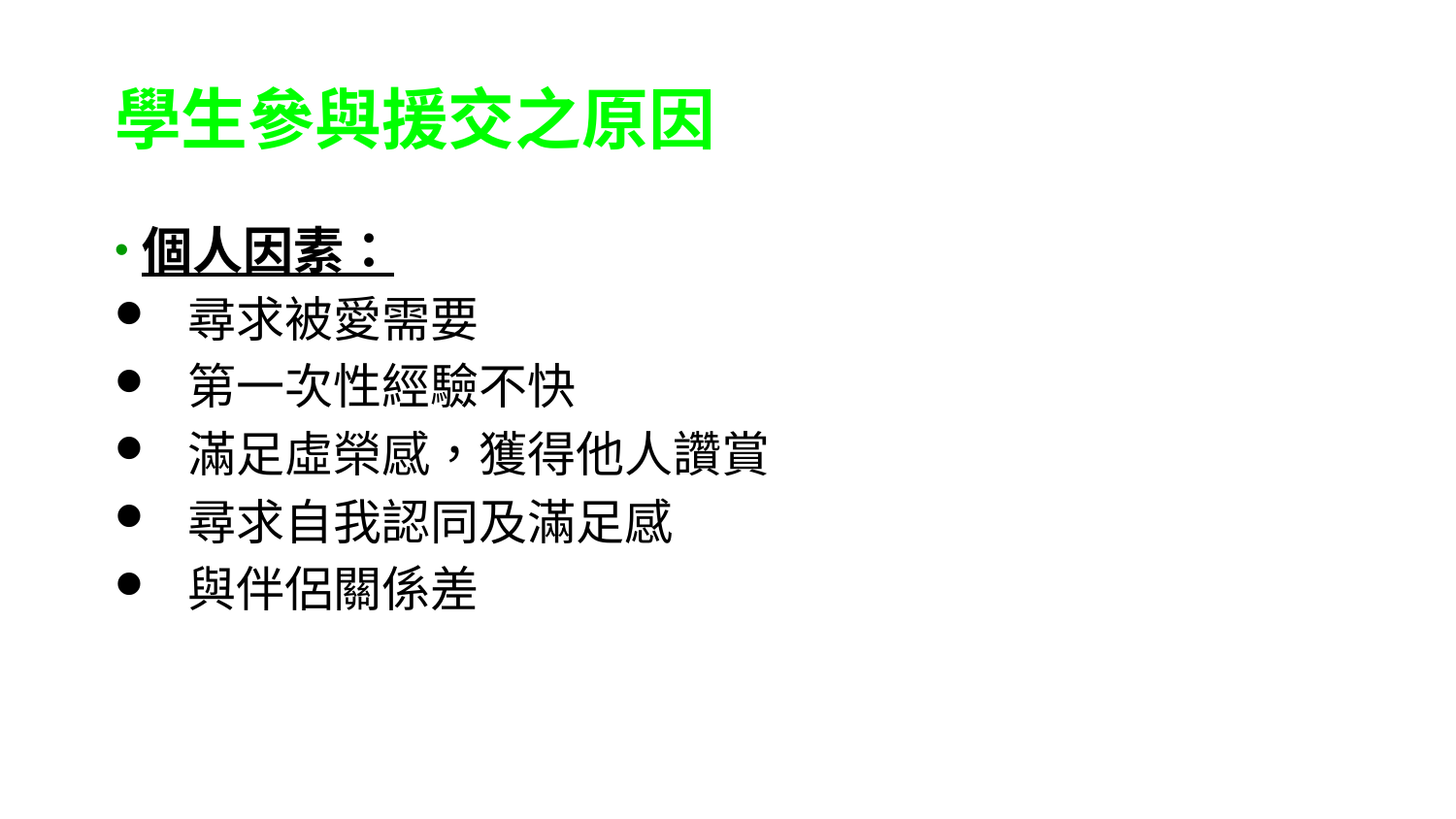

# 學生參與援交之原因
個人因素：
尋求被愛需要
第一次性經驗不快
滿足虛榮感，獲得他人讚賞
尋求自我認同及滿足感
與伴侶關係差